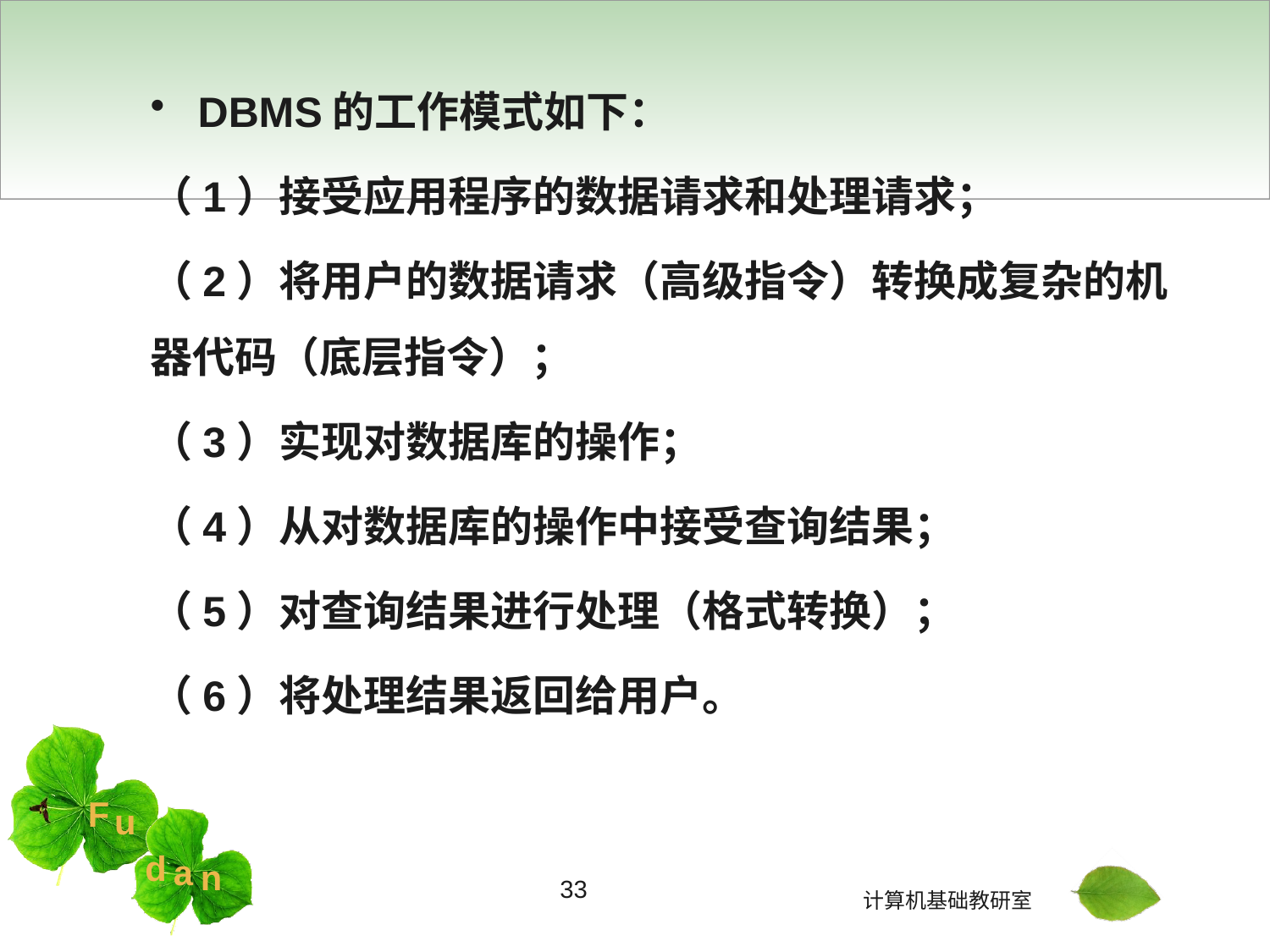

DBMS的工作模式如下：
（1）接受应用程序的数据请求和处理请求；
（2）将用户的数据请求（高级指令）转换成复杂的机器代码（底层指令）；
（3）实现对数据库的操作；
（4）从对数据库的操作中接受查询结果；
（5）对查询结果进行处理（格式转换）；
（6）将处理结果返回给用户。
33